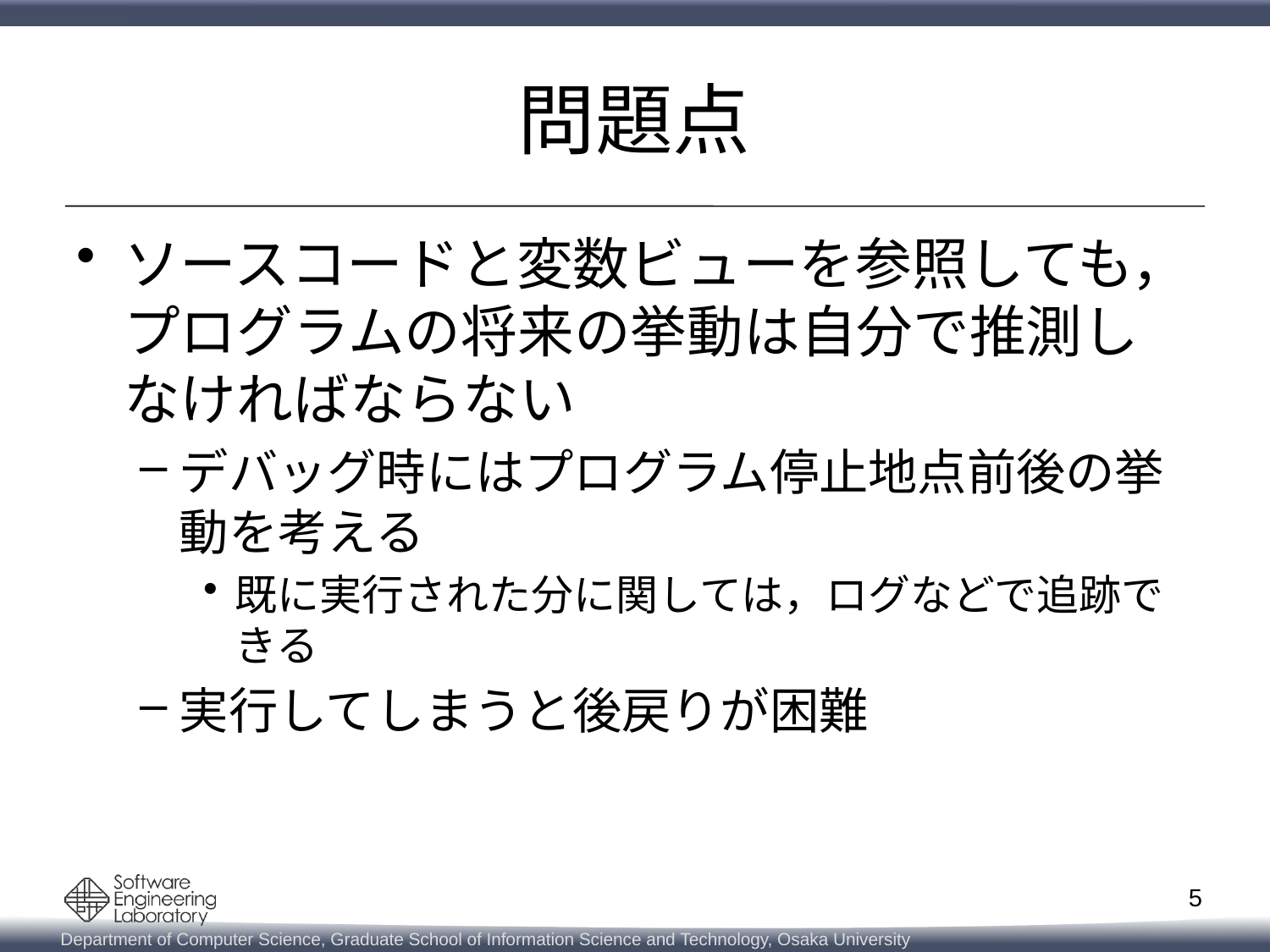

# 問題点
ソースコードと変数ビューを参照しても，プログラムの将来の挙動は自分で推測しなければならない
デバッグ時にはプログラム停止地点前後の挙動を考える
既に実行された分に関しては，ログなどで追跡できる
実行してしまうと後戻りが困難
5